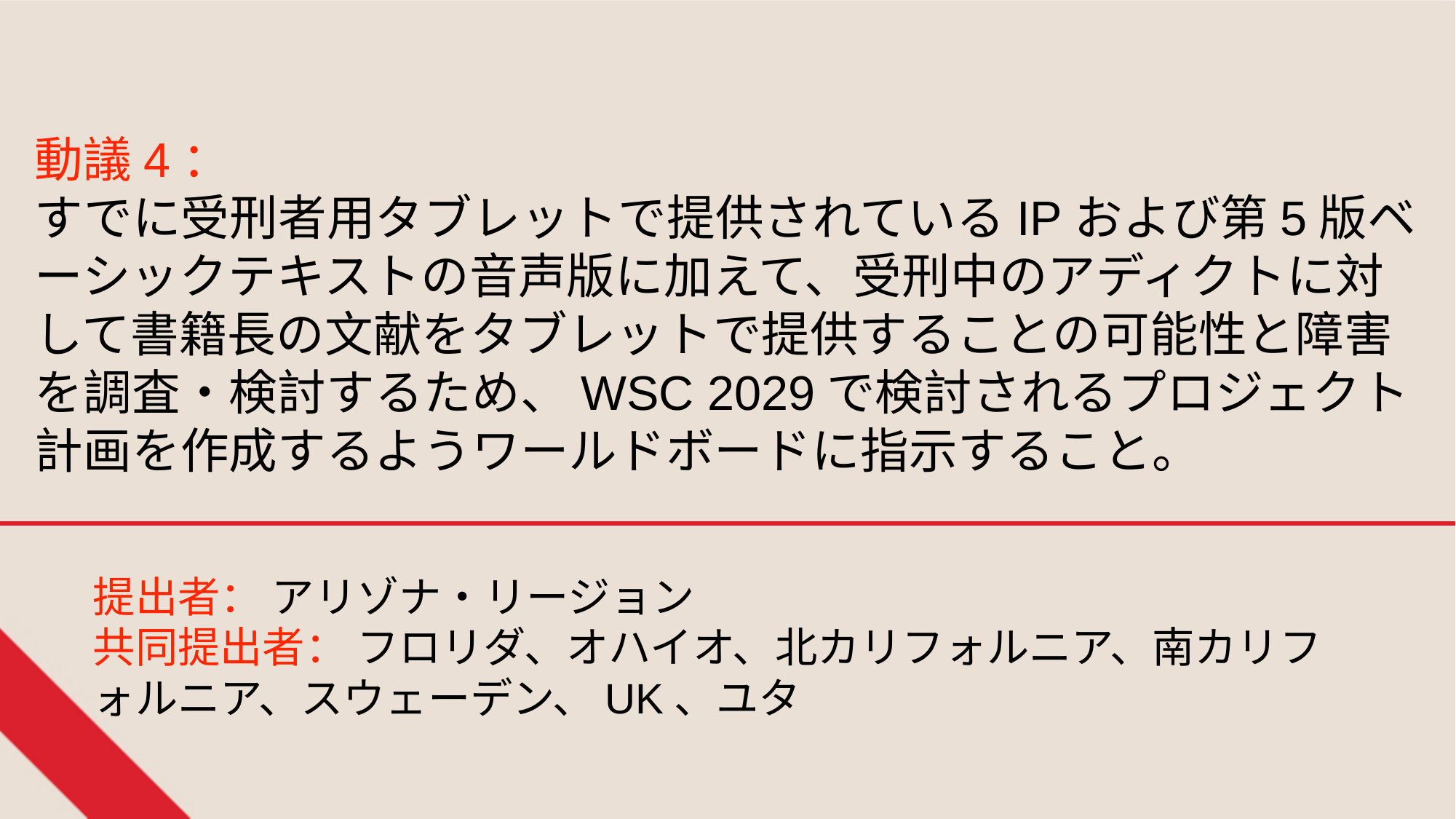

動議4：
すでに受刑者用タブレットで提供されているIPおよび第5版ベーシックテキストの音声版に加えて、受刑中のアディクトに対して書籍長の文献をタブレットで提供することの可能性と障害を調査・検討するため、WSC 2029で検討されるプロジェクト計画を作成するようワールドボードに指示すること。

提出者： アリゾナ・リージョン
共同提出者： フロリダ、オハイオ、北カリフォルニア、南カリフォルニア、スウェーデン、UK、ユタ